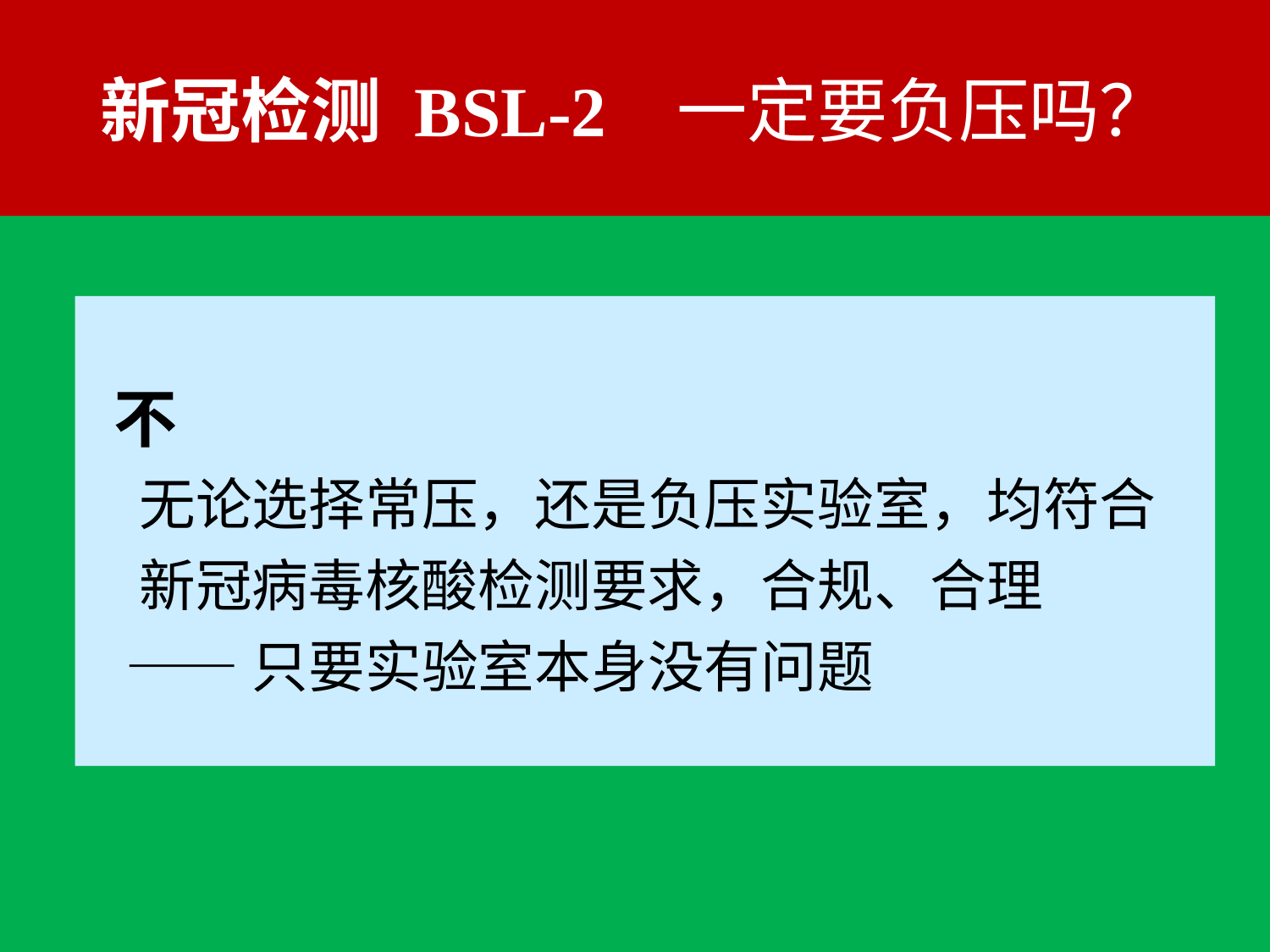

新冠检测 BSL-2   一定要负压吗？
 不
   无论选择常压，还是负压实验室，均符合
   新冠病毒核酸检测要求，合规、合理
   ——只要实验室本身没有问题